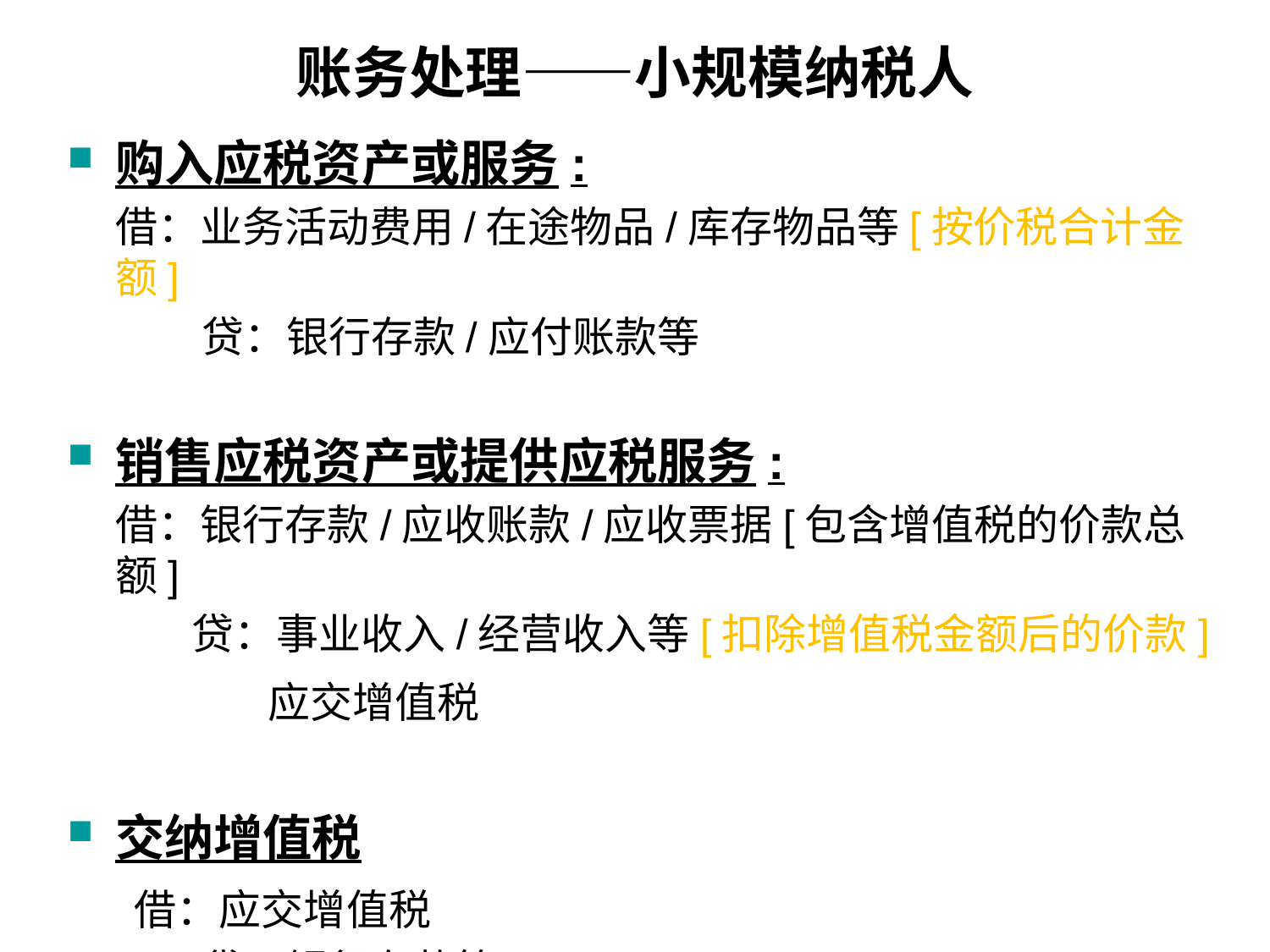

# 账务处理——小规模纳税人
购入应税资产或服务:
     借：业务活动费用/在途物品/库存物品等[按价税合计金额]
             贷：银行存款/应付账款等

销售应税资产或提供应税服务:
    借：银行存款/应收账款/应收票据[包含增值税的价款总额]
            贷：事业收入/经营收入等[扣除增值税金额后的价款]
                    应交增值税

交纳增值税
     借：应交增值税
             贷：银行存款等

158